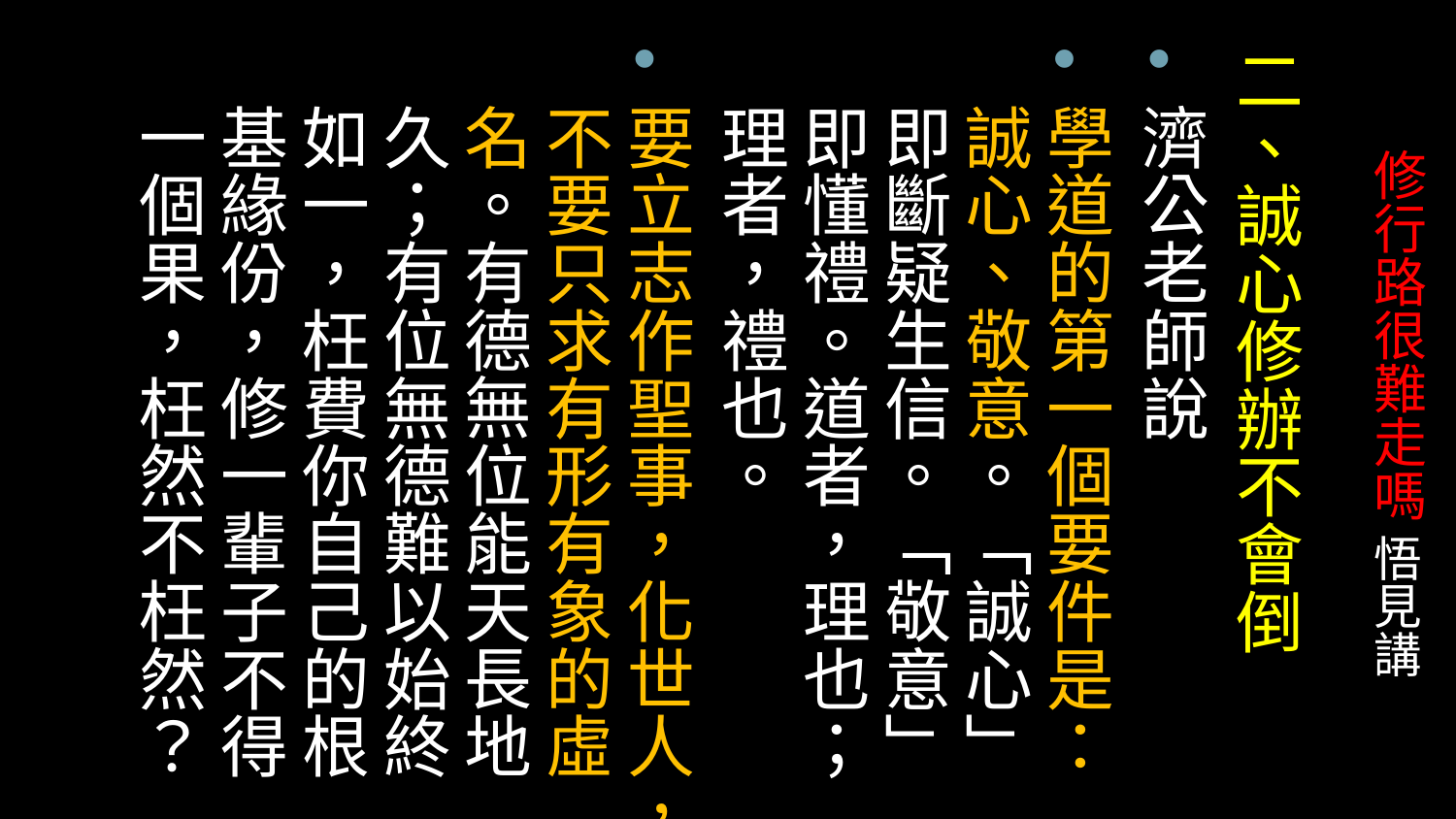

二、誠心修辦不會倒
濟公老師說
學道的第一個要件是：誠心、敬意。「誠心」即斷疑生信。「敬意」即懂禮。道者，理也；理者，禮也。
要立志作聖事，化世人，不要只求有形有象的虛名。有德無位能天長地久；有位無德難以始終如一，枉費你自己的根基緣份，修一輩子不得一個果，枉然不枉然？

# 修行路很難走嗎 悟見講